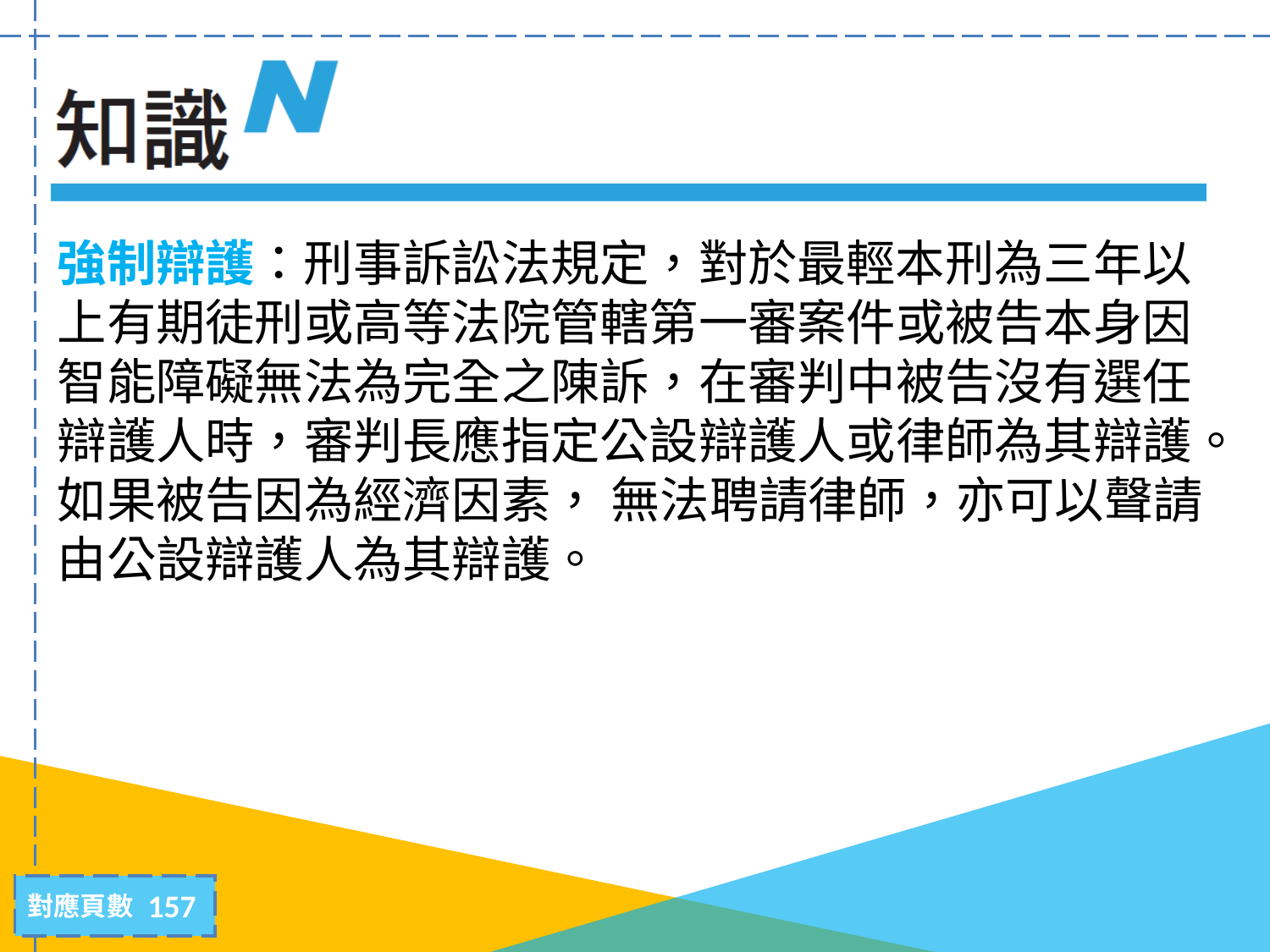

強制辯護：刑事訴訟法規定，對於最輕本刑為三年以上有期徒刑或高等法院管轄第一審案件或被告本身因智能障礙無法為完全之陳訴，在審判中被告沒有選任辯護人時，審判長應指定公設辯護人或律師為其辯護。如果被告因為經濟因素， 無法聘請律師，亦可以聲請由公設辯護人為其辯護。
157